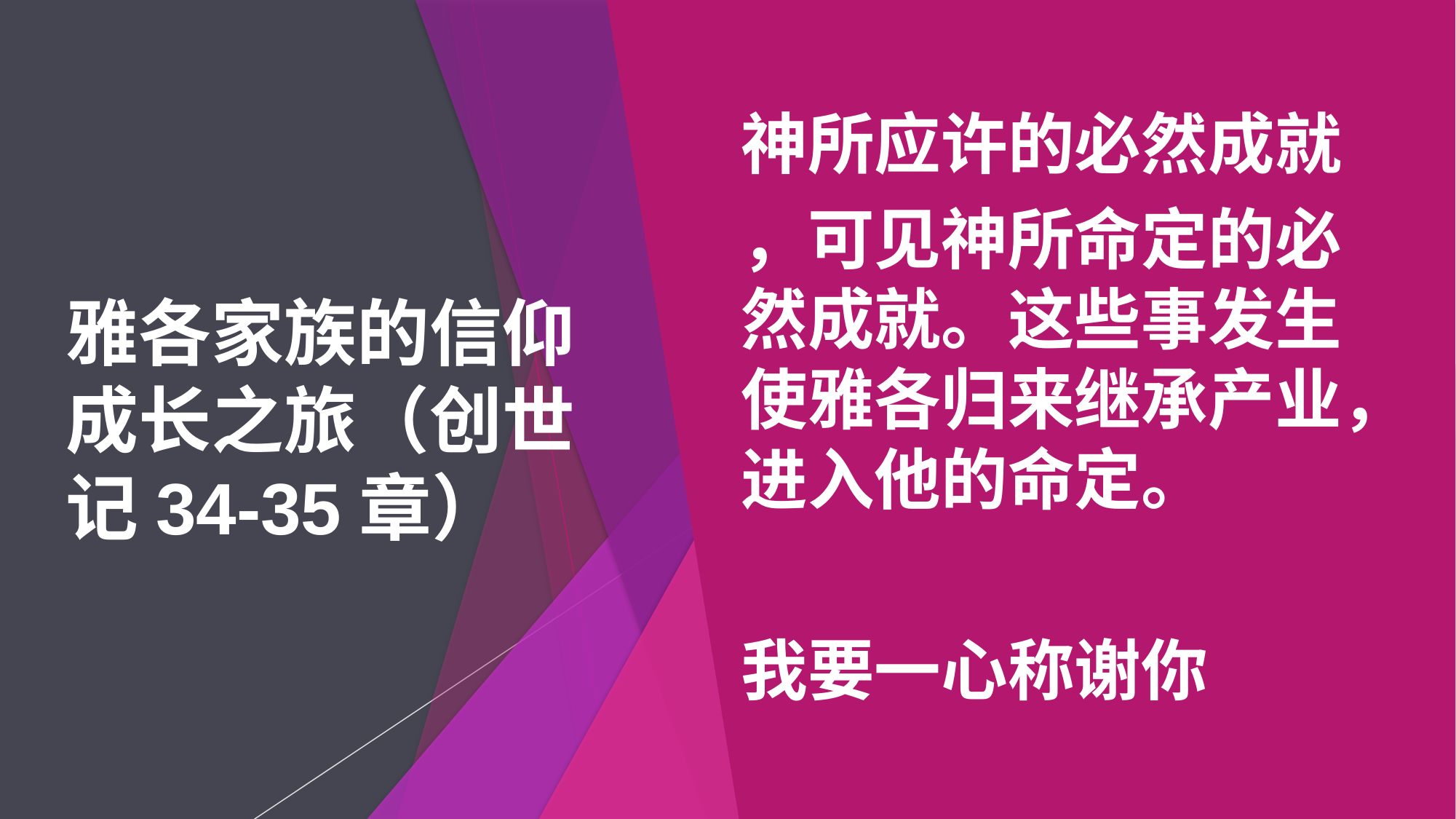

神所应许的必然成就
，可见神所命定的必然成就。这些事发生使雅各归来继承产业，进入他的命定。

我要一心称谢你
# 雅各家族的信仰成长之旅（创世记34-35章）